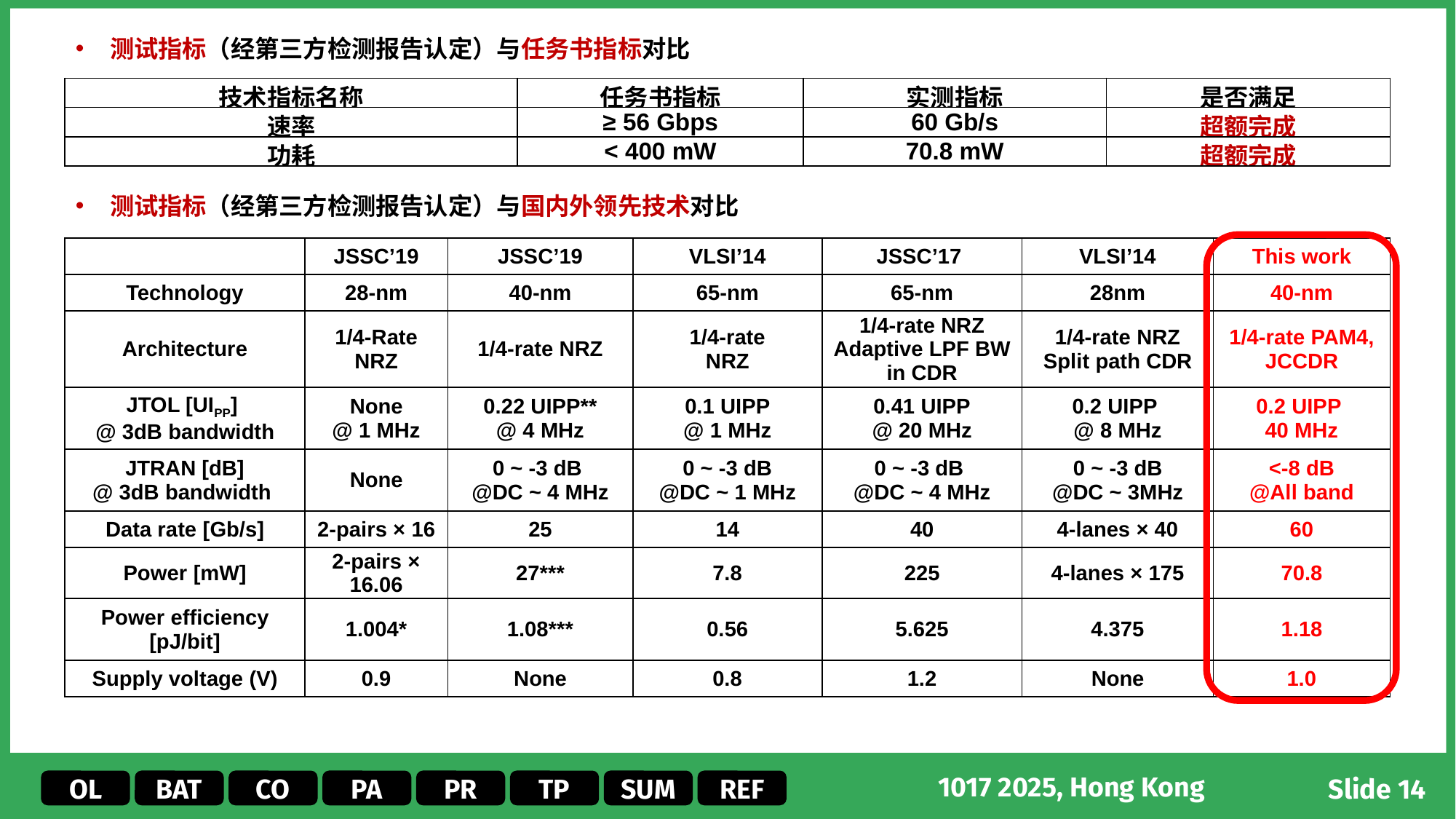

测试指标（经第三方检测报告认定）与任务书指标对比
| 技术指标名称 | 任务书指标 | 实测指标 | 是否满足 |
| --- | --- | --- | --- |
| 速率 | ≥ 56 Gbps | 60 Gb/s | 超额完成 |
| 功耗 | < 400 mW | 70.8 mW | 超额完成 |
测试指标（经第三方检测报告认定）与国内外领先技术对比

|  | JSSC’19 | JSSC’19 | VLSI’14 | JSSC’17 | VLSI’14 | This work |
| --- | --- | --- | --- | --- | --- | --- |
| Technology | 28-nm | 40-nm | 65-nm | 65-nm | 28nm | 40-nm |
| Architecture | 1/4-Rate NRZ | 1/4-rate NRZ | 1/4-rate NRZ | 1/4-rate NRZ Adaptive LPF BW in CDR | 1/4-rate NRZ Split path CDR | 1/4-rate PAM4, JCCDR |
| JTOL [UIPP] @ 3dB bandwidth | None @ 1 MHz | 0.22 UIPP\*\* @ 4 MHz | 0.1 UIPP @ 1 MHz | 0.41 UIPP @ 20 MHz | 0.2 UIPP @ 8 MHz | 0.2 UIPP 40 MHz |
| JTRAN [dB] @ 3dB bandwidth | None | 0 ~ -3 dB @DC ~ 4 MHz | 0 ~ -3 dB @DC ~ 1 MHz | 0 ~ -3 dB @DC ~ 4 MHz | 0 ~ -3 dB @DC ~ 3MHz | <-8 dB @All band |
| Data rate [Gb/s] | 2-pairs × 16 | 25 | 14 | 40 | 4-lanes × 40 | 60 |
| Power [mW] | 2-pairs × 16.06 | 27\*\*\* | 7.8 | 225 | 4-lanes × 175 | 70.8 |
| Power efficiency [pJ/bit] | 1.004\* | 1.08\*\*\* | 0.56 | 5.625 | 4.375 | 1.18 |
| Supply voltage (V) | 0.9 | None | 0.8 | 1.2 | None | 1.0 |
Slide 14